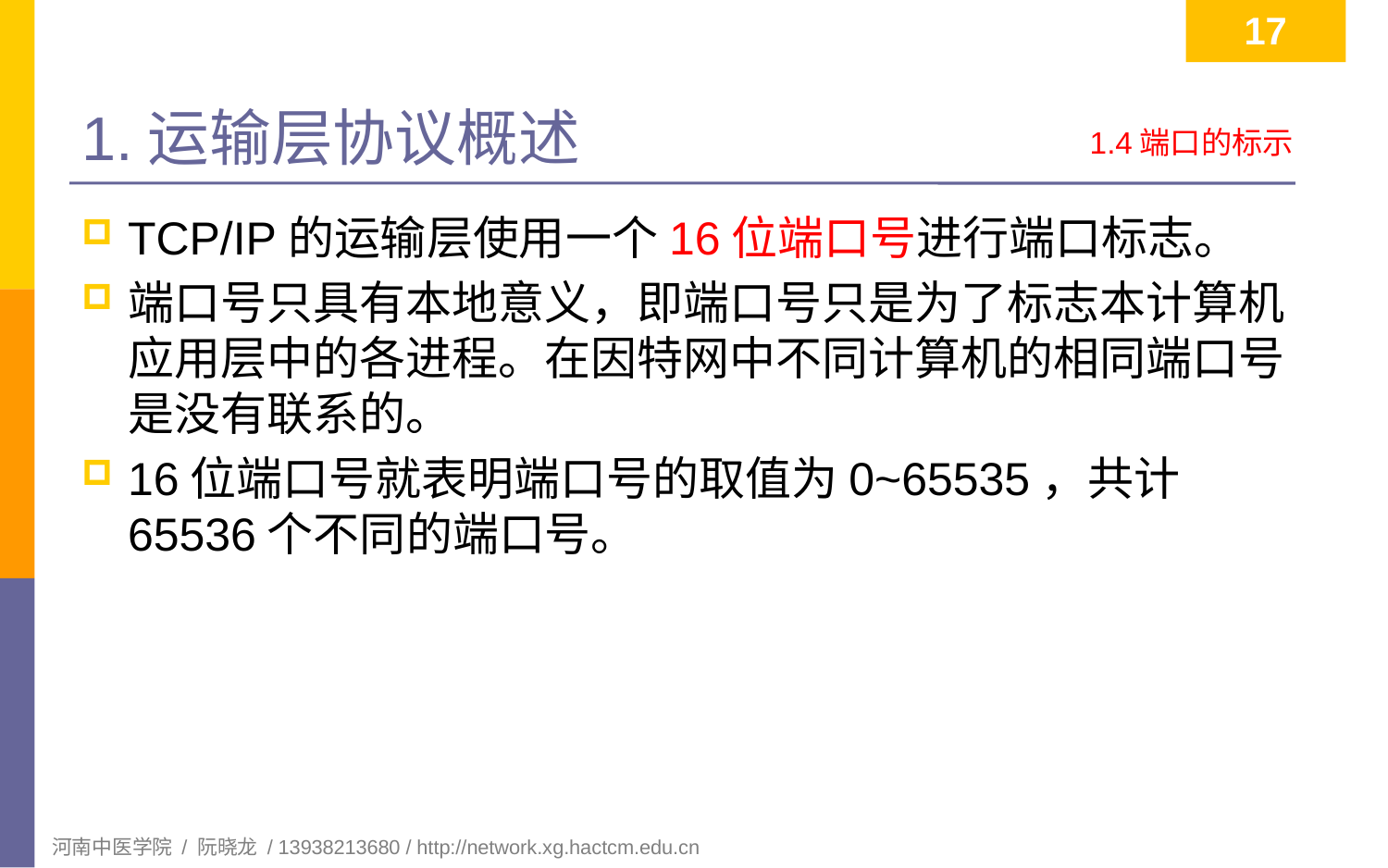

17
# 1.运输层协议概述
1.4端口的标示
TCP/IP的运输层使用一个16位端口号进行端口标志。
端口号只具有本地意义，即端口号只是为了标志本计算机应用层中的各进程。在因特网中不同计算机的相同端口号是没有联系的。
16位端口号就表明端口号的取值为0~65535，共计65536个不同的端口号。